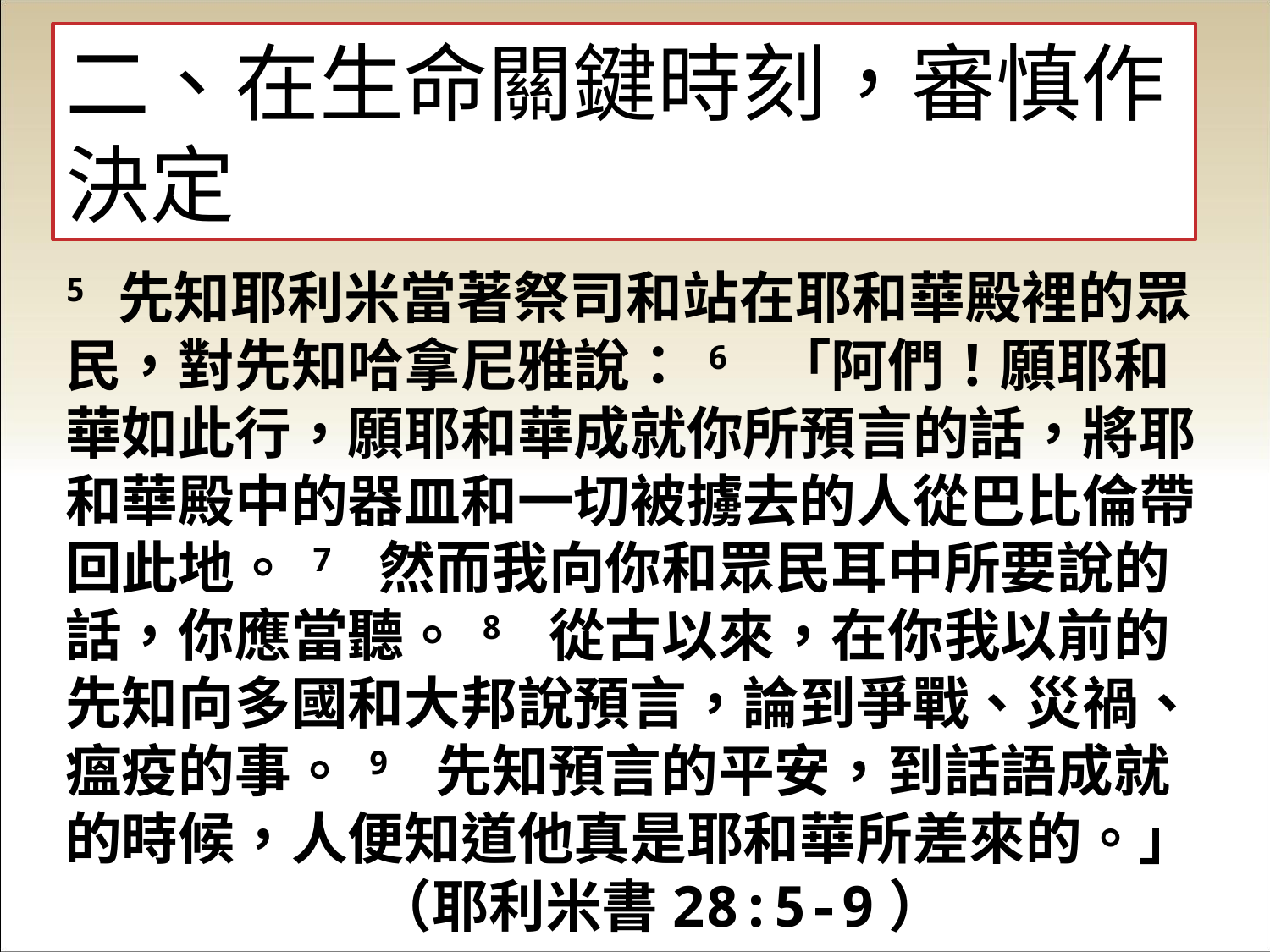

二、在生命關鍵時刻，審慎作決定
5 先知耶利米當著祭司和站在耶和華殿裡的眾民，對先知哈拿尼雅說： 6 「阿們！願耶和華如此行，願耶和華成就你所預言的話，將耶和華殿中的器皿和一切被擄去的人從巴比倫帶回此地。 7 然而我向你和眾民耳中所要說的話，你應當聽。 8 從古以來，在你我以前的先知向多國和大邦說預言，論到爭戰、災禍、瘟疫的事。 9 先知預言的平安，到話語成就的時候，人便知道他真是耶和華所差來的。」
                       （耶利米書28:5-9）